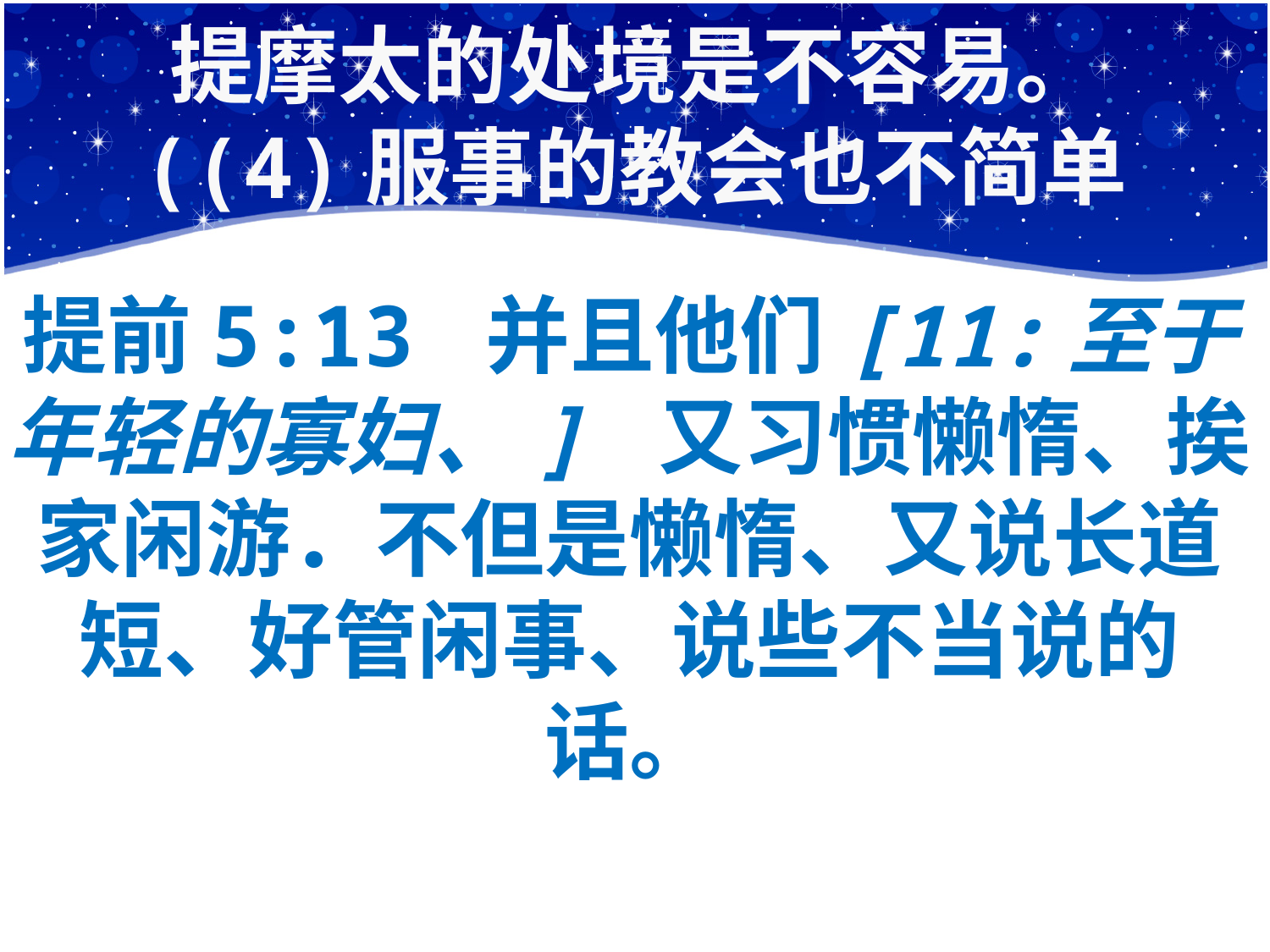

提摩太的处境是不容易。
((4)服事的教会也不简单
提前5:13 并且他们[11:至于年轻的寡妇、] 又习惯懒惰、挨家闲游．不但是懒惰、又说长道短、好管闲事、说些不当说的话。